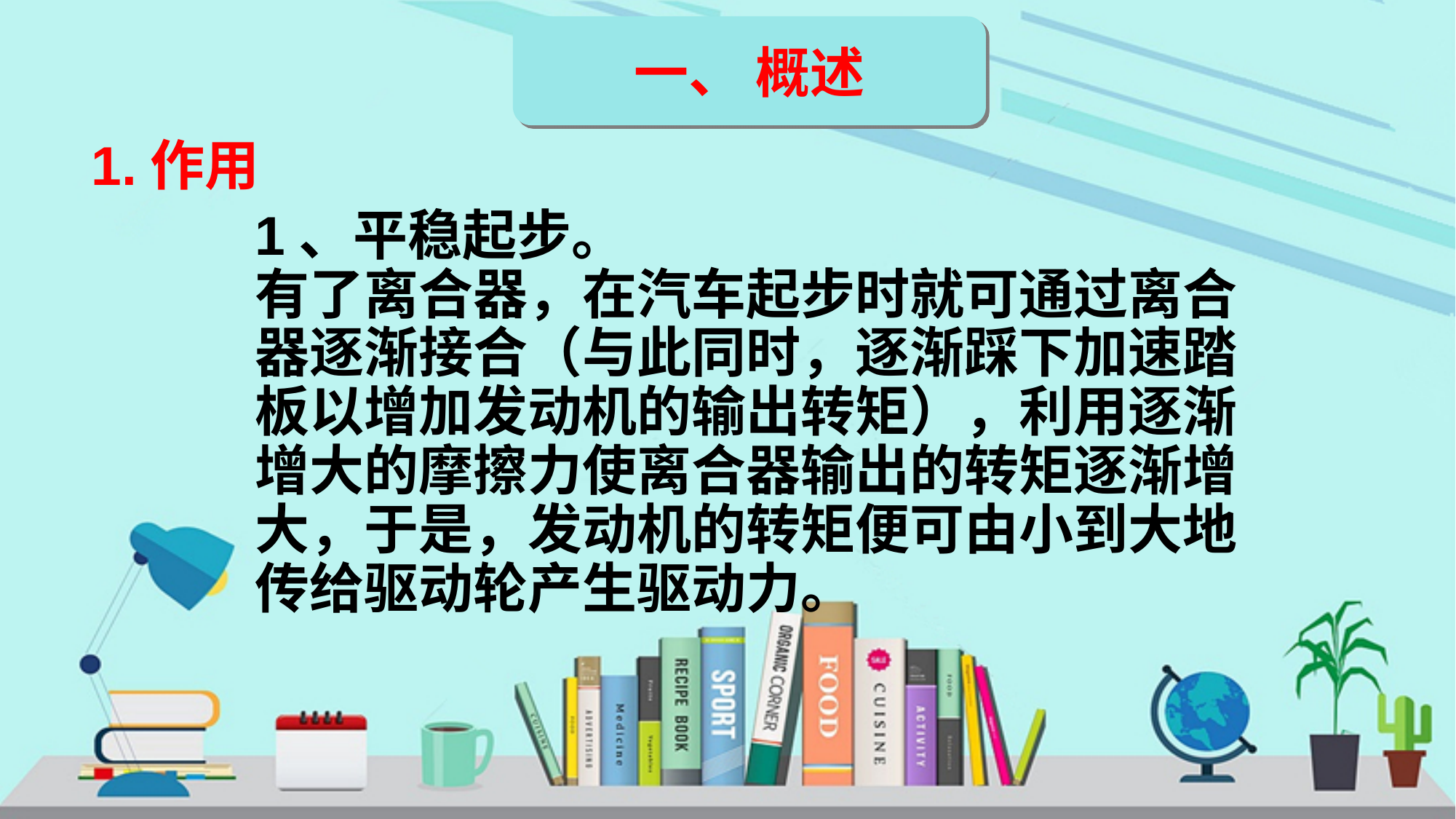

一、 概述
1.作用
1、平稳起步。
有了离合器，在汽车起步时就可通过离合器逐渐接合（与此同时，逐渐踩下加速踏板以增加发动机的输出转矩），利用逐渐增大的摩擦力使离合器输出的转矩逐渐增大，于是，发动机的转矩便可由小到大地传给驱动轮产生驱动力。